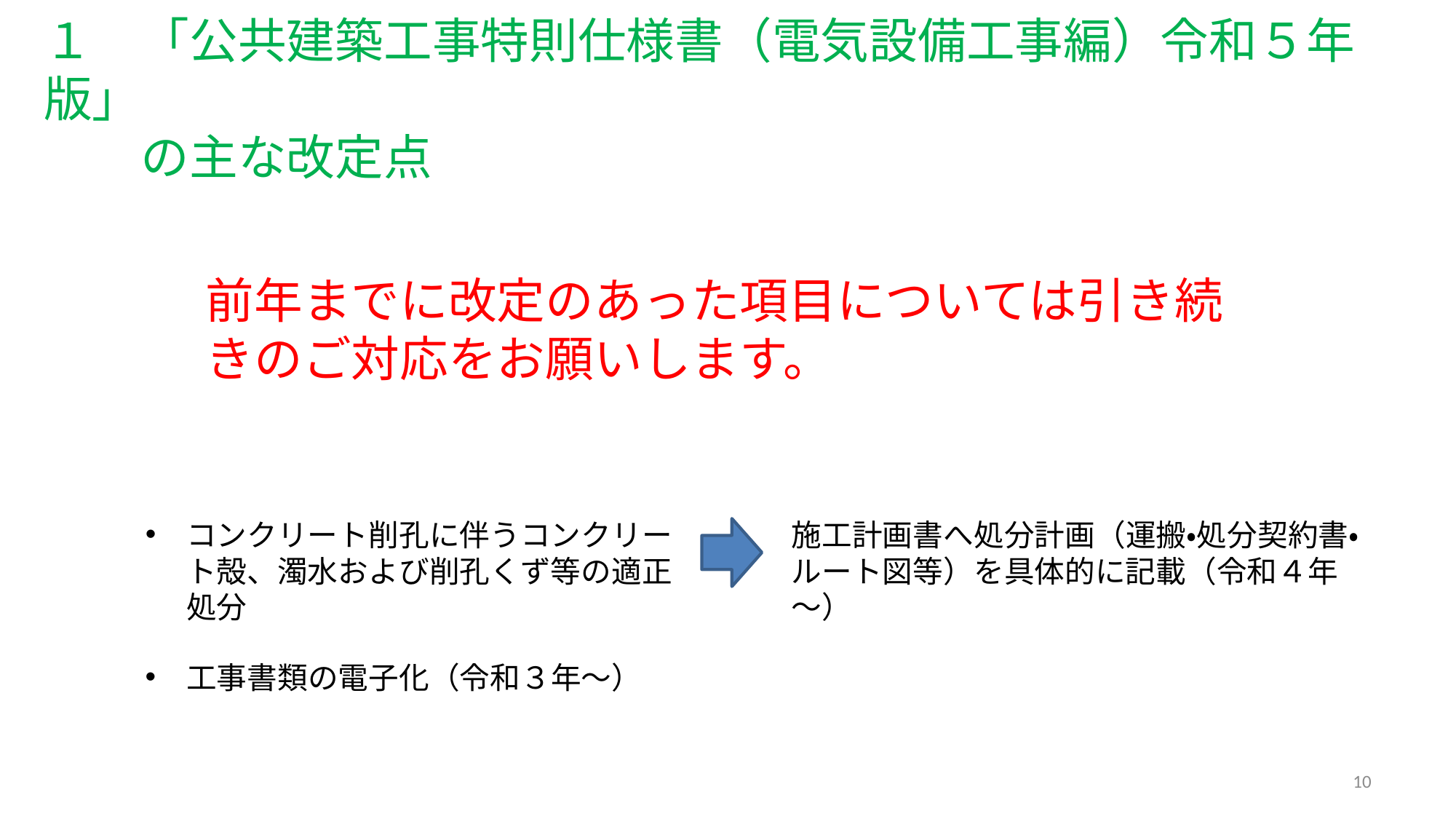

１　「公共建築工事特則仕様書（電気設備工事編）令和５年版」
　　の主な改定点
前年までに改定のあった項目については引き続きのご対応をお願いします。
コンクリート削孔に伴うコンクリート殻、濁水および削孔くず等の適正処分
施工計画書へ処分計画（運搬・処分契約書・ルート図等）を具体的に記載（令和４年～）

工事書類の電子化（令和３年～）
10